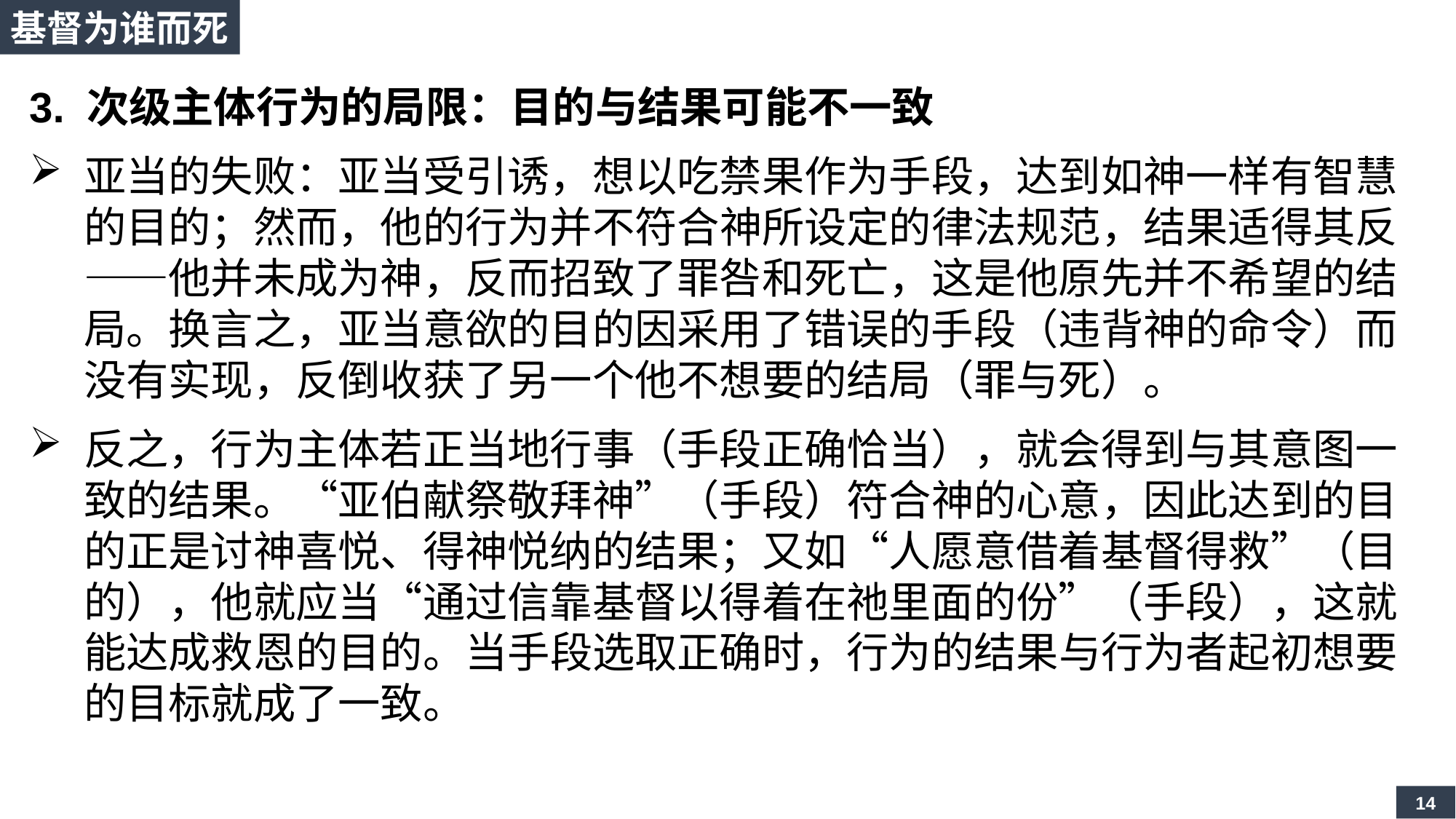

基督为谁而死
3. 次级主体行为的局限：目的与结果可能不一致
亚当的失败：亚当受引诱，想以吃禁果作为手段，达到如神一样有智慧的目的；然而，他的行为并不符合神所设定的律法规范，结果适得其反——他并未成为神，反而招致了罪咎和死亡，这是他原先并不希望的结局。换言之，亚当意欲的目的因采用了错误的手段（违背神的命令）而没有实现，反倒收获了另一个他不想要的结局（罪与死）。
反之，行为主体若正当地行事（手段正确恰当），就会得到与其意图一致的结果。“亚伯献祭敬拜神”（手段）符合神的心意，因此达到的目的正是讨神喜悦、得神悦纳的结果；又如“人愿意借着基督得救”（目的），他就应当“通过信靠基督以得着在祂里面的份”（手段），这就能达成救恩的目的​。当手段选取正确时，行为的结果与行为者起初想要的目标就成了一致。
14